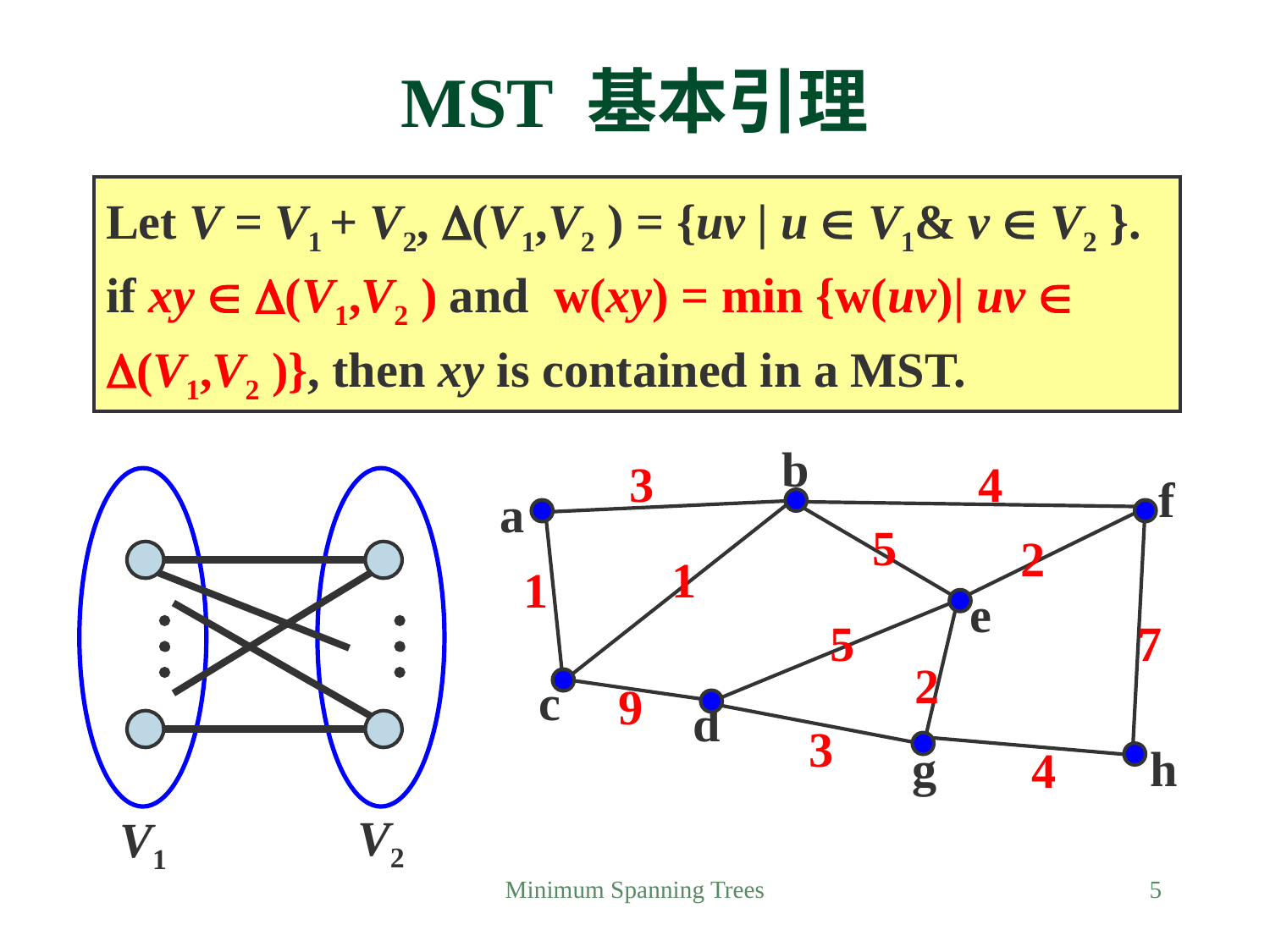

# MST 基本引理
Let V = V1 + V2, Δ(V1,V2 ) = {uv | u ∈ V1& v ∈ V2 }.
if xy ∈ Δ(V1,V2 ) and  w(xy) = min {w(uv)| uv ∈ Δ(V1,V2 )}, then xy is contained in a MST.
b
3
4
f
a

5

2
1
1
e

5
7
2
c

9

d

3
g
h

4

…
…

V2
V1
Minimum Spanning Trees
5